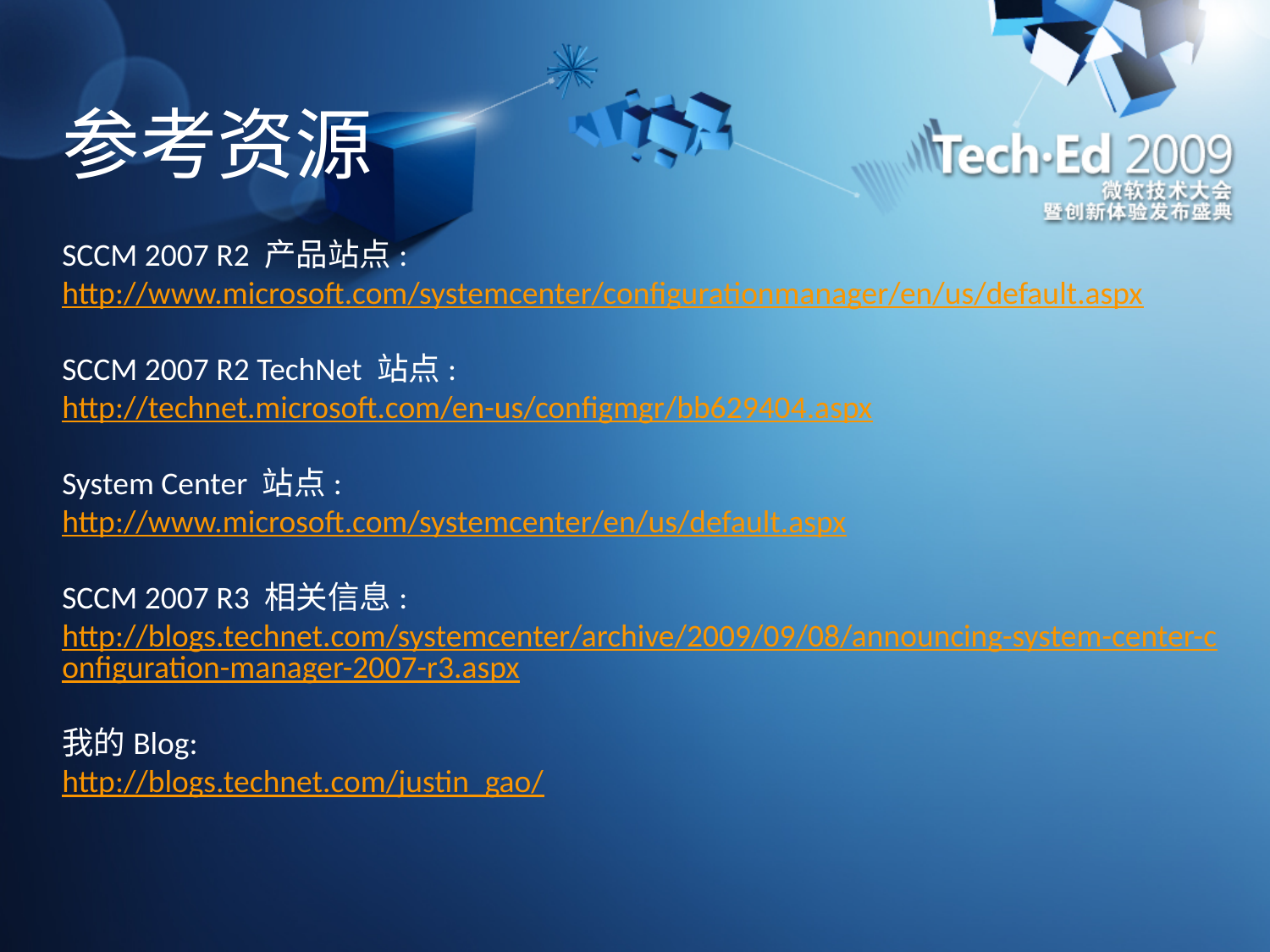

# 参考资源
SCCM 2007 R2 产品站点: http://www.microsoft.com/systemcenter/configurationmanager/en/us/default.aspx

SCCM 2007 R2 TechNet 站点:
http://technet.microsoft.com/en-us/configmgr/bb629404.aspx

System Center 站点:
http://www.microsoft.com/systemcenter/en/us/default.aspx

SCCM 2007 R3 相关信息:
http://blogs.technet.com/systemcenter/archive/2009/09/08/announcing-system-center-configuration-manager-2007-r3.aspx

我的Blog:
http://blogs.technet.com/justin_gao/